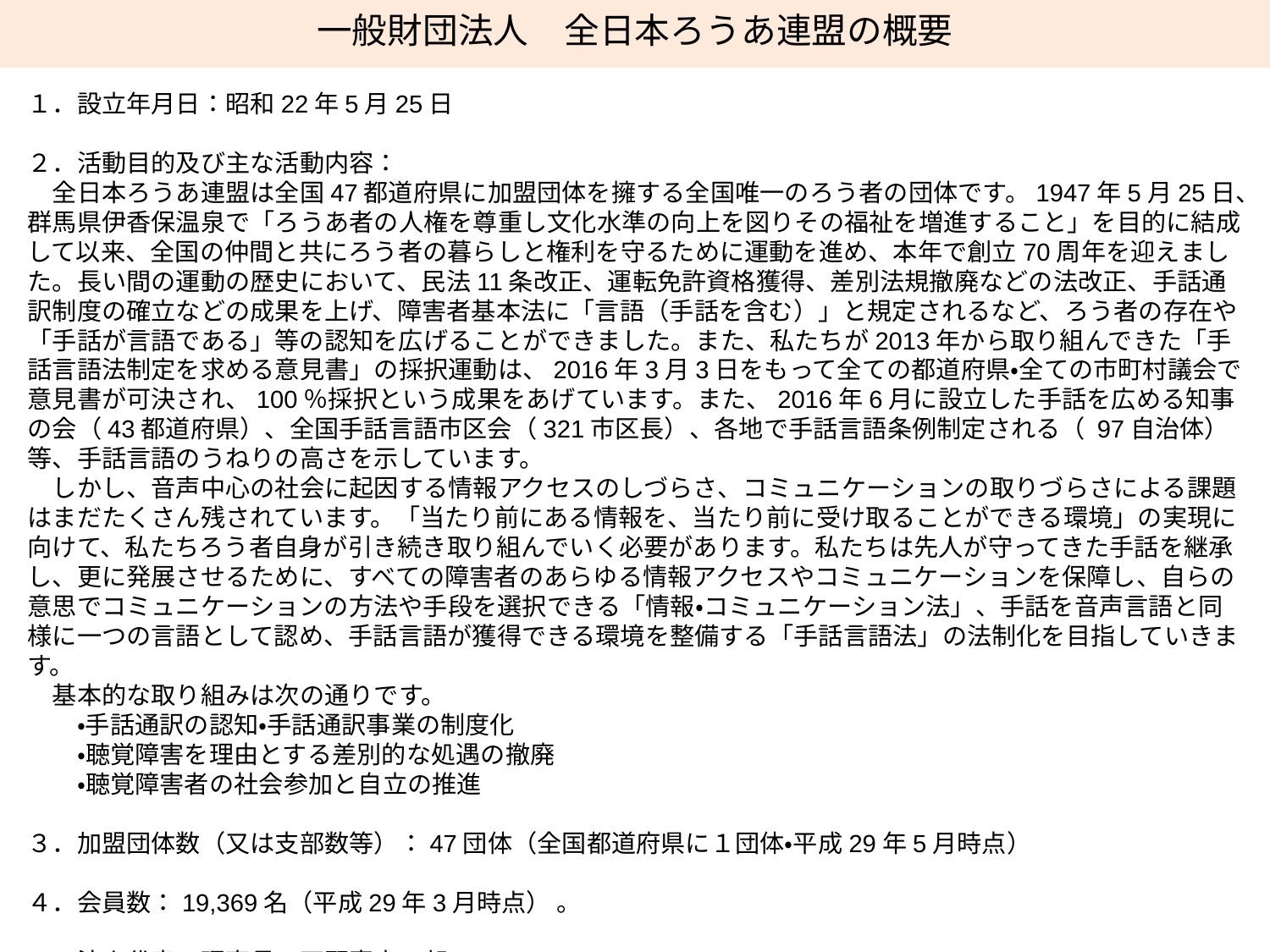

一般財団法人　全日本ろうあ連盟の概要
１．設立年月日：昭和22年5月25日

２．活動目的及び主な活動内容：
　全日本ろうあ連盟は全国47都道府県に加盟団体を擁する全国唯一のろう者の団体です。1947年5月25日、群馬県伊香保温泉で「ろうあ者の人権を尊重し文化水準の向上を図りその福祉を増進すること」を目的に結成して以来、全国の仲間と共にろう者の暮らしと権利を守るために運動を進め、本年で創立70周年を迎えました。長い間の運動の歴史において、民法11条改正、運転免許資格獲得、差別法規撤廃などの法改正、手話通訳制度の確立などの成果を上げ、障害者基本法に「言語（手話を含む）」と規定されるなど、ろう者の存在や「手話が言語である」等の認知を広げることができました。また、私たちが2013年から取り組んできた「手話言語法制定を求める意見書」の採択運動は、2016年3月3日をもって全ての都道府県・全ての市町村議会で意見書が可決され、100％採択という成果をあげています。また、2016年6月に設立した手話を広める知事の会（43都道府県）、全国手話言語市区会（321市区長）、各地で手話言語条例制定される（ 97自治体）等、手話言語のうねりの高さを示しています。
　しかし、音声中心の社会に起因する情報アクセスのしづらさ、コミュニケーションの取りづらさによる課題はまだたくさん残されています。「当たり前にある情報を、当たり前に受け取ることができる環境」の実現に向けて、私たちろう者自身が引き続き取り組んでいく必要があります。私たちは先人が守ってきた手話を継承し、更に発展させるために、すべての障害者のあらゆる情報アクセスやコミュニケーションを保障し、自らの意思でコミュニケーションの方法や手段を選択できる「情報・コミュニケーション法」、手話を音声言語と同様に一つの言語として認め、手話言語が獲得できる環境を整備する「手話言語法」の法制化を目指していきます。
　基本的な取り組みは次の通りです。
　　・手話通訳の認知・手話通訳事業の制度化
　　・聴覚障害を理由とする差別的な処遇の撤廃
　　・聴覚障害者の社会参加と自立の推進

３．加盟団体数（又は支部数等）：47団体（全国都道府県に１団体・平成29年5月時点）

４．会員数：19,369名（平成29年3月時点） 。

５．法人代表：理事長　石野富志三郎